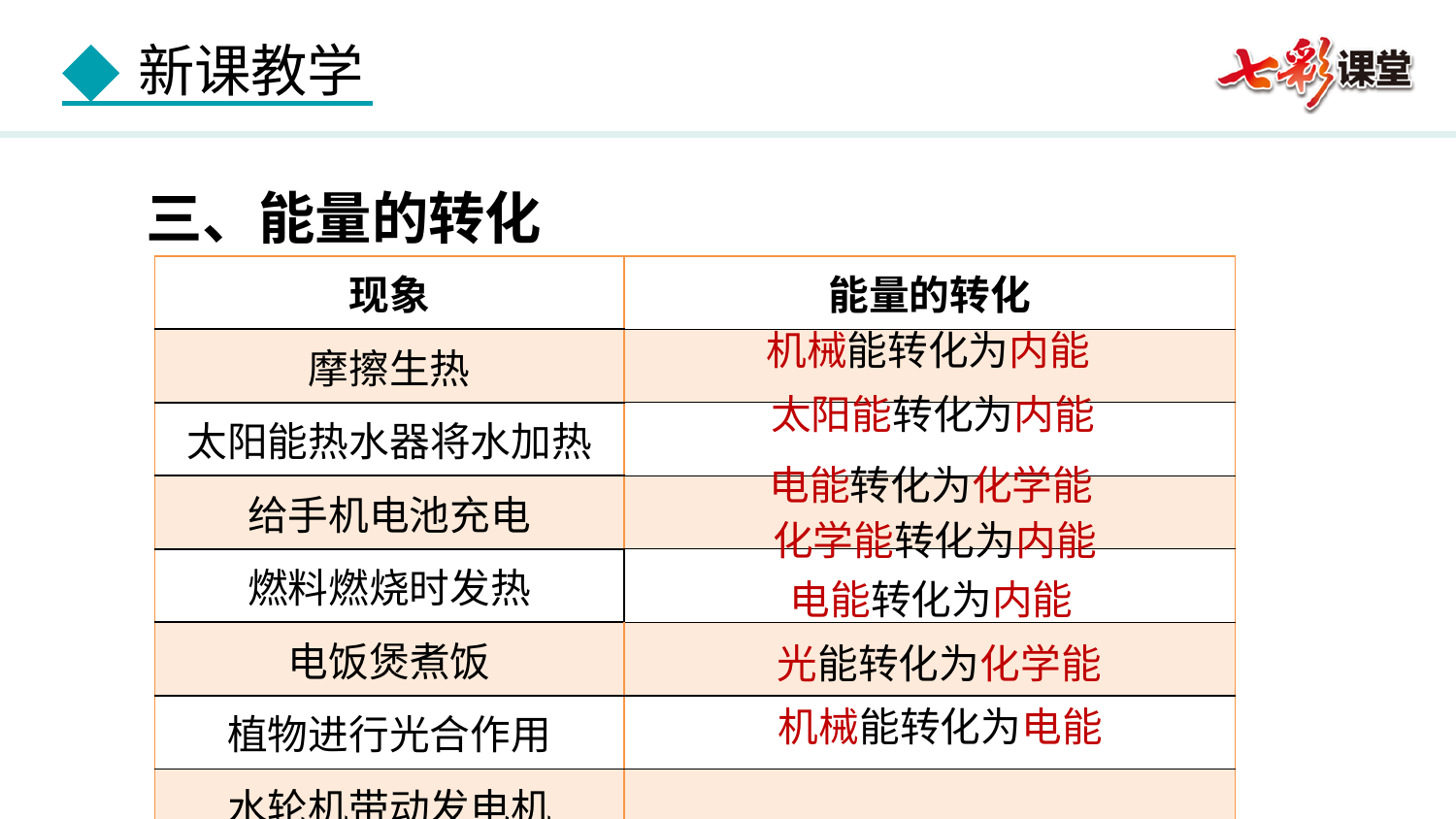

三、能量的转化
| 现象 | 能量的转化 |
| --- | --- |
| 摩擦生热 |  |
| 太阳能热水器将水加热 |  |
| 给手机电池充电 |  |
| 燃料燃烧时发热 |  |
| 电饭煲煮饭 |  |
| 植物进行光合作用 |  |
| 水轮机带动发电机 |  |
机械能转化为内能
太阳能转化为内能
电能转化为化学能
化学能转化为内能
电能转化为内能
光能转化为化学能
机械能转化为电能